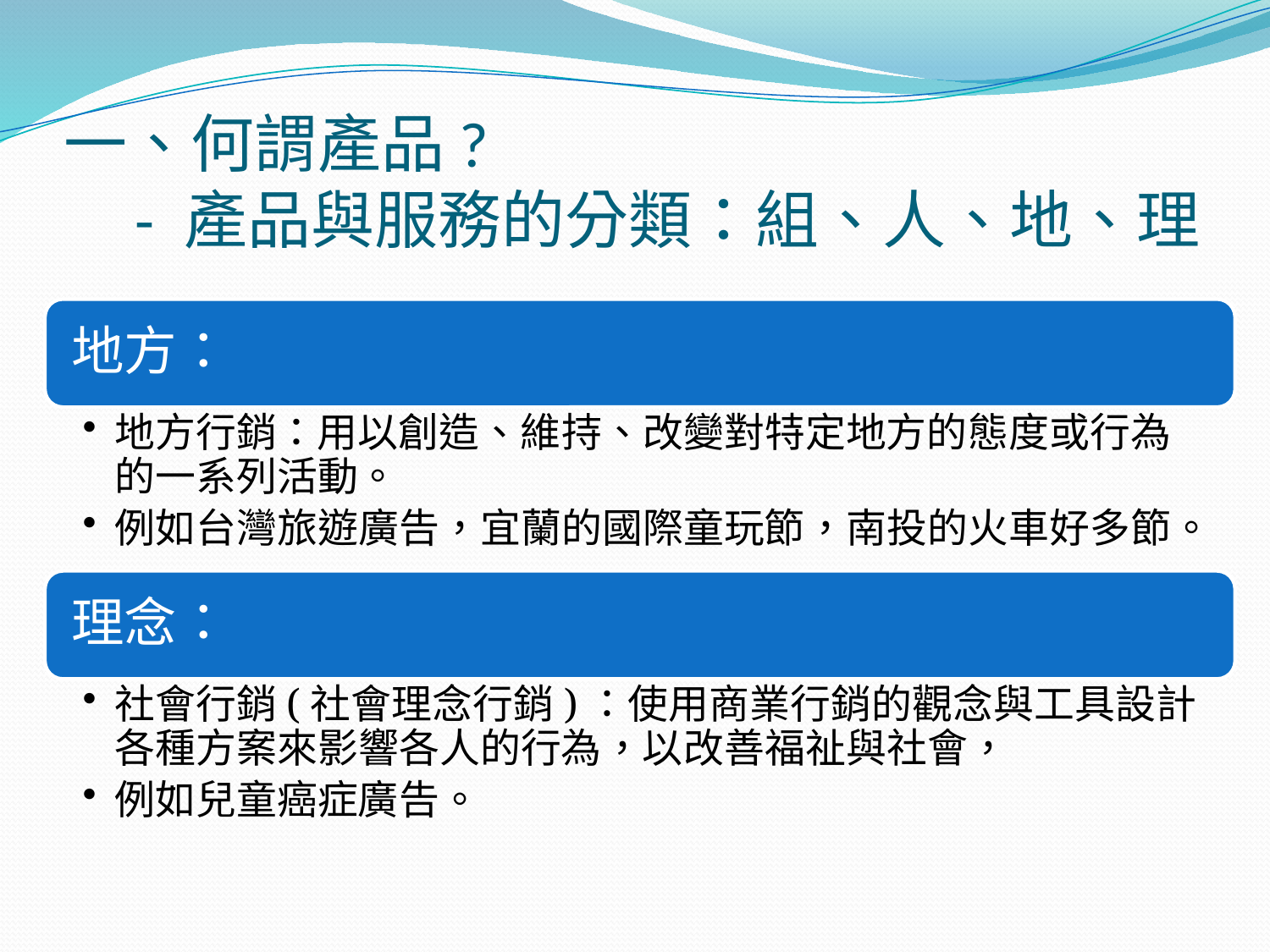

# 一、何謂產品? - 產品與服務的分類：組、人、地、理
地方：
地方行銷：用以創造、維持、改變對特定地方的態度或行為的一系列活動。
例如台灣旅遊廣告，宜蘭的國際童玩節，南投的火車好多節。
理念：
社會行銷(社會理念行銷)：使用商業行銷的觀念與工具設計各種方案來影響各人的行為，以改善福祉與社會，
例如兒童癌症廣告。